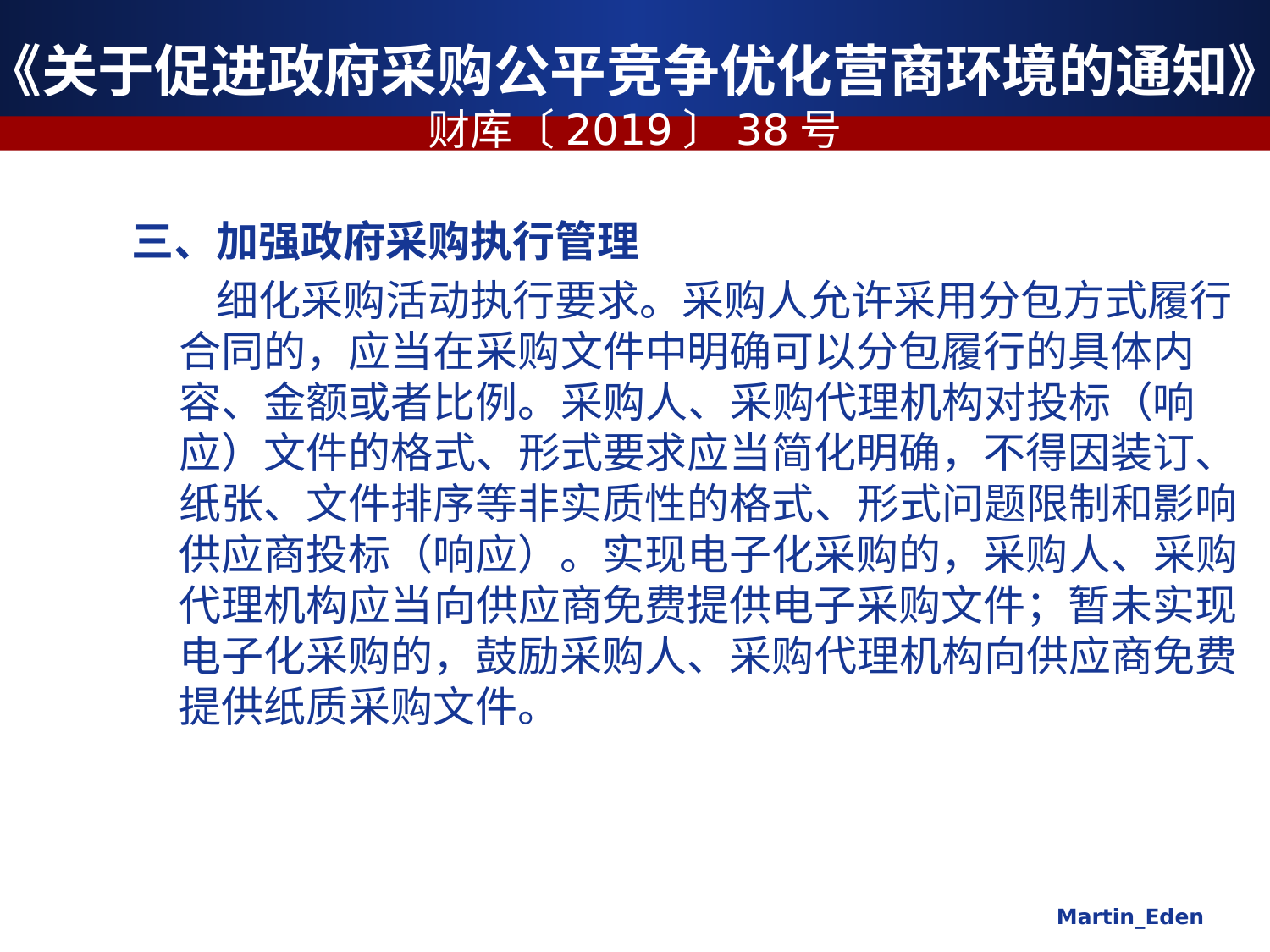

# 《关于促进政府采购公平竞争优化营商环境的通知》 财库〔2019〕38号
三、加强政府采购执行管理
　　细化采购活动执行要求。采购人允许采用分包方式履行合同的，应当在采购文件中明确可以分包履行的具体内容、金额或者比例。采购人、采购代理机构对投标（响应）文件的格式、形式要求应当简化明确，不得因装订、纸张、文件排序等非实质性的格式、形式问题限制和影响供应商投标（响应）。实现电子化采购的，采购人、采购代理机构应当向供应商免费提供电子采购文件；暂未实现电子化采购的，鼓励采购人、采购代理机构向供应商免费提供纸质采购文件。
Martin_Eden